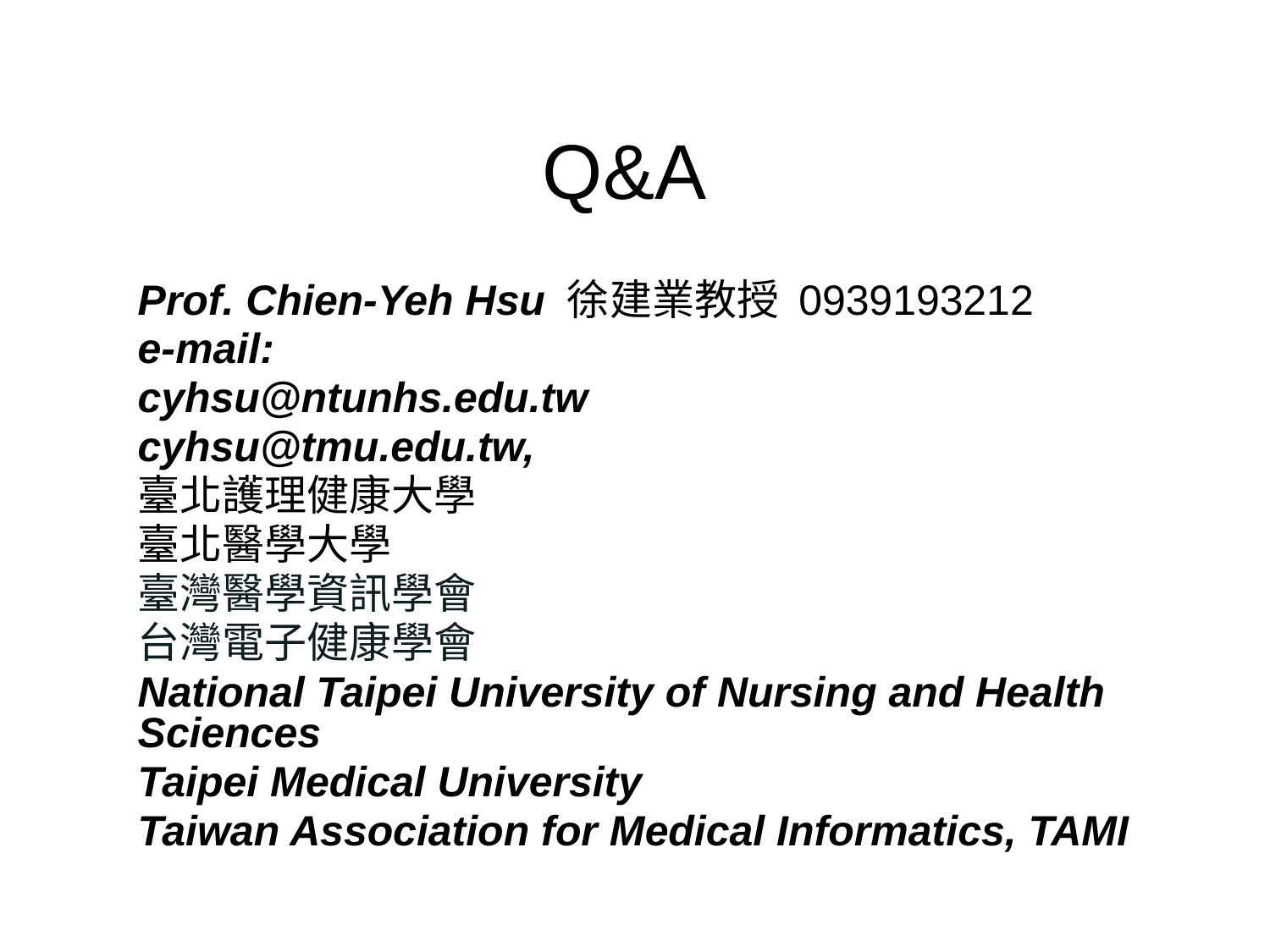

# Q&A
Prof. Chien-Yeh Hsu 徐建業教授 0939193212
e-mail:
cyhsu@ntunhs.edu.tw
cyhsu@tmu.edu.tw,
臺北護理健康大學
臺北醫學大學
臺灣醫學資訊學會
台灣電子健康學會
National Taipei University of Nursing and Health Sciences
Taipei Medical University
Taiwan Association for Medical Informatics, TAMI